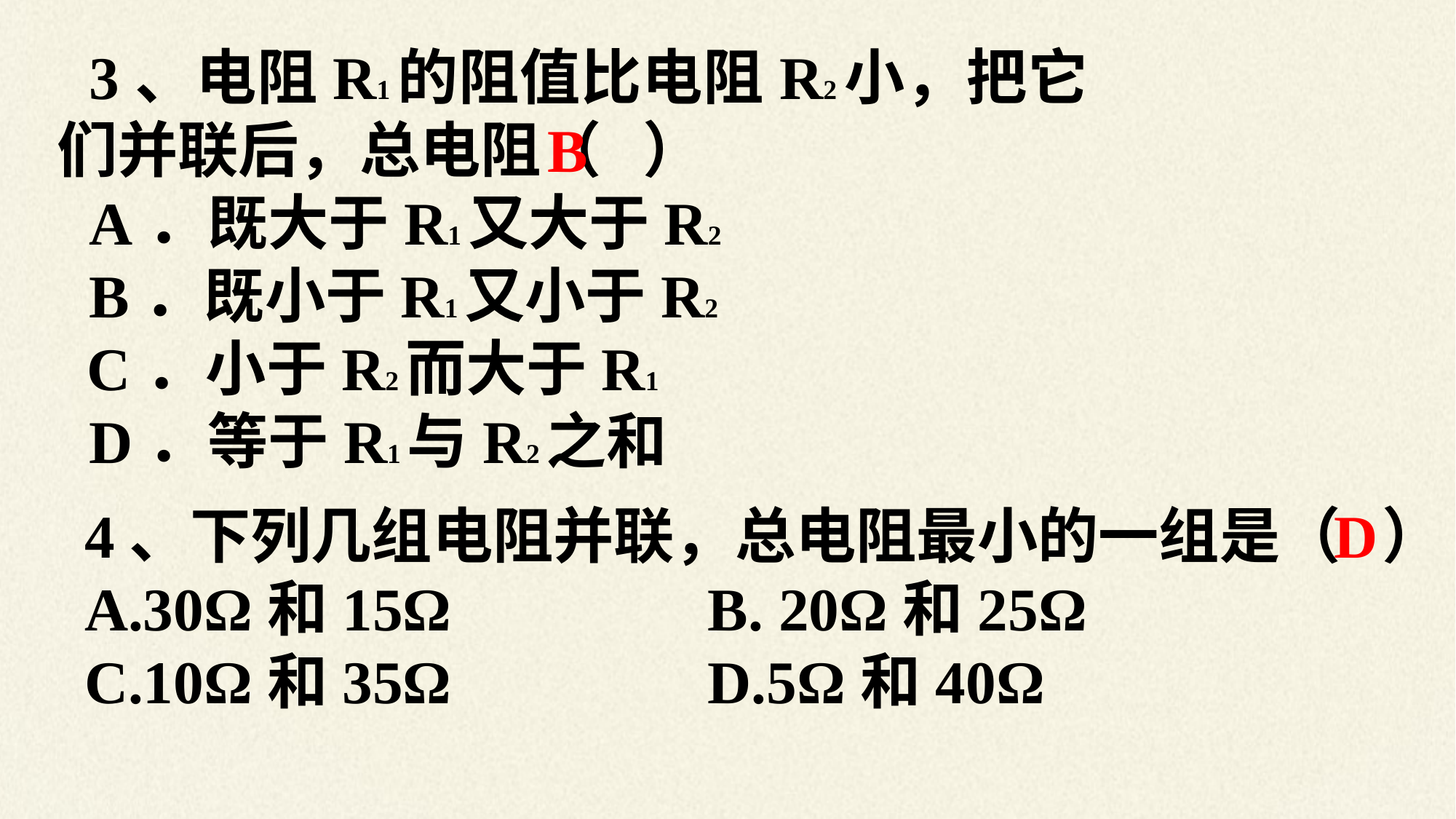

3、电阻R1的阻值比电阻R2小，把它们并联后，总电阻（   ）
A．既大于R1又大于R2
B．既小于R1又小于R2
  C．小于R2而大于R1
D．等于R1与R2之和
B
D
4、下列几组电阻并联，总电阻最小的一组是（   ）
A.30Ω和15Ω                 B. 20Ω和25Ω
C.10Ω和35Ω                 D.5Ω和40Ω